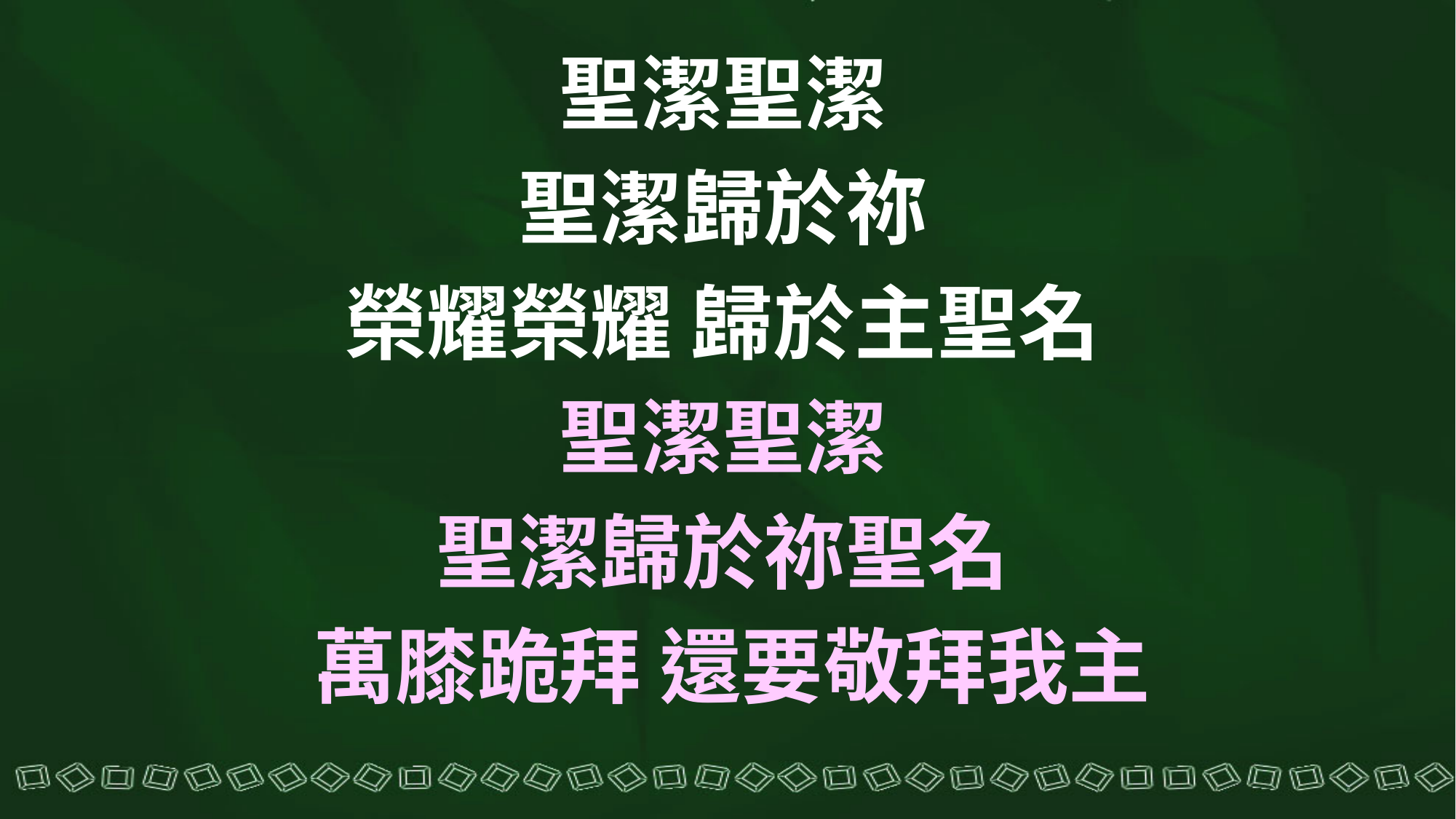

聖潔聖潔
聖潔歸於祢
榮耀榮耀 歸於主聖名
聖潔聖潔
聖潔歸於祢聖名
萬膝跪拜 還要敬拜我主